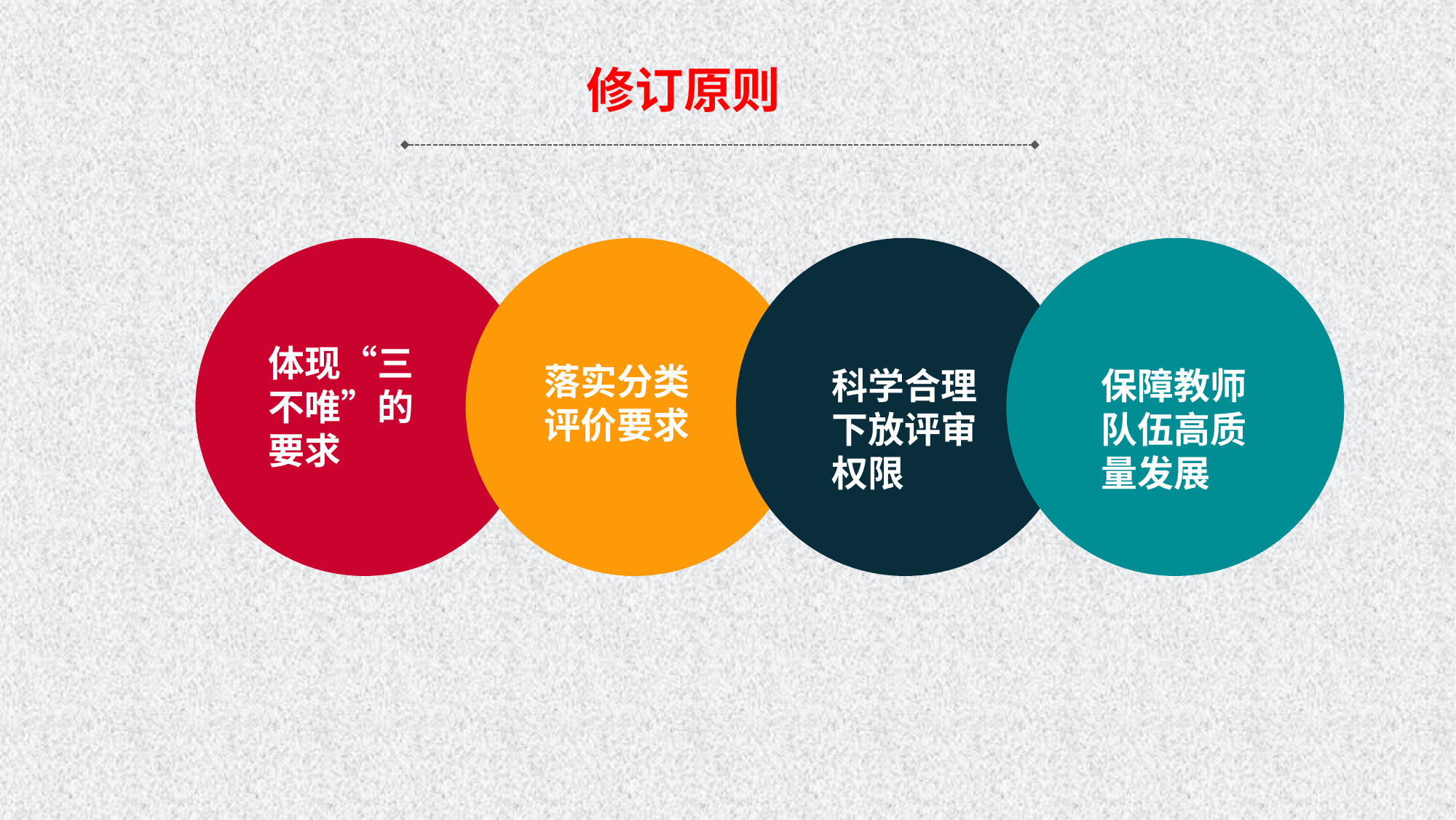

修订原则

体现“三不唯”的要求
落实分类评价要求
科学合理下放评审权限
保障教师队伍高质量发展